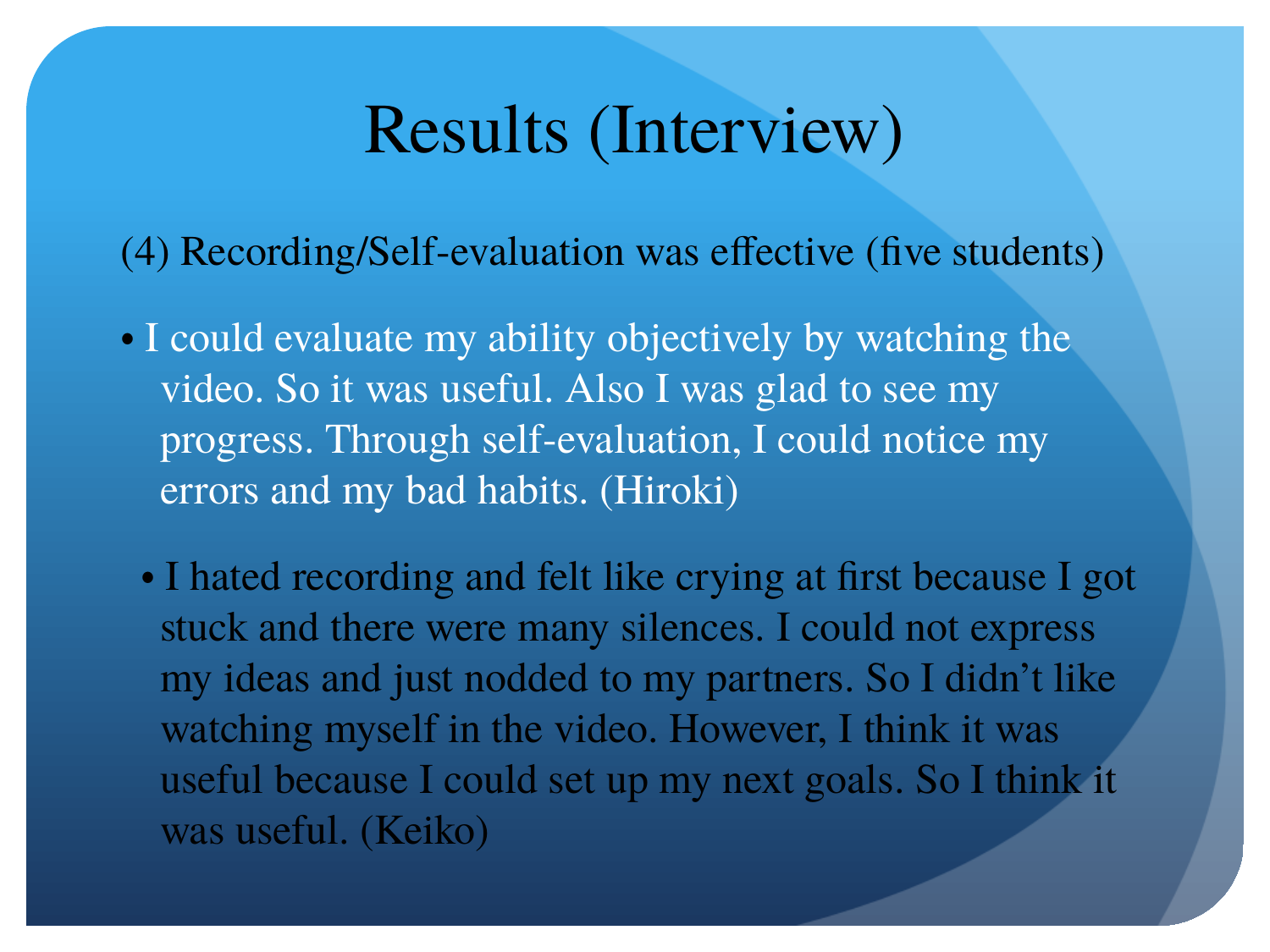

# Results (Interview)
(4) Recording/Self-evaluation was effective (five students)
・I could evaluate my ability objectively by watching the video. So it was useful. Also I was glad to see my progress. Through self-evaluation, I could notice my errors and my bad habits. (Hiroki)
 ・I hated recording and felt like crying at first because I got stuck and there were many silences. I could not express my ideas and just nodded to my partners. So I didn’t like watching myself in the video. However, I think it was useful because I could set up my next goals. So I think it was useful. (Keiko)